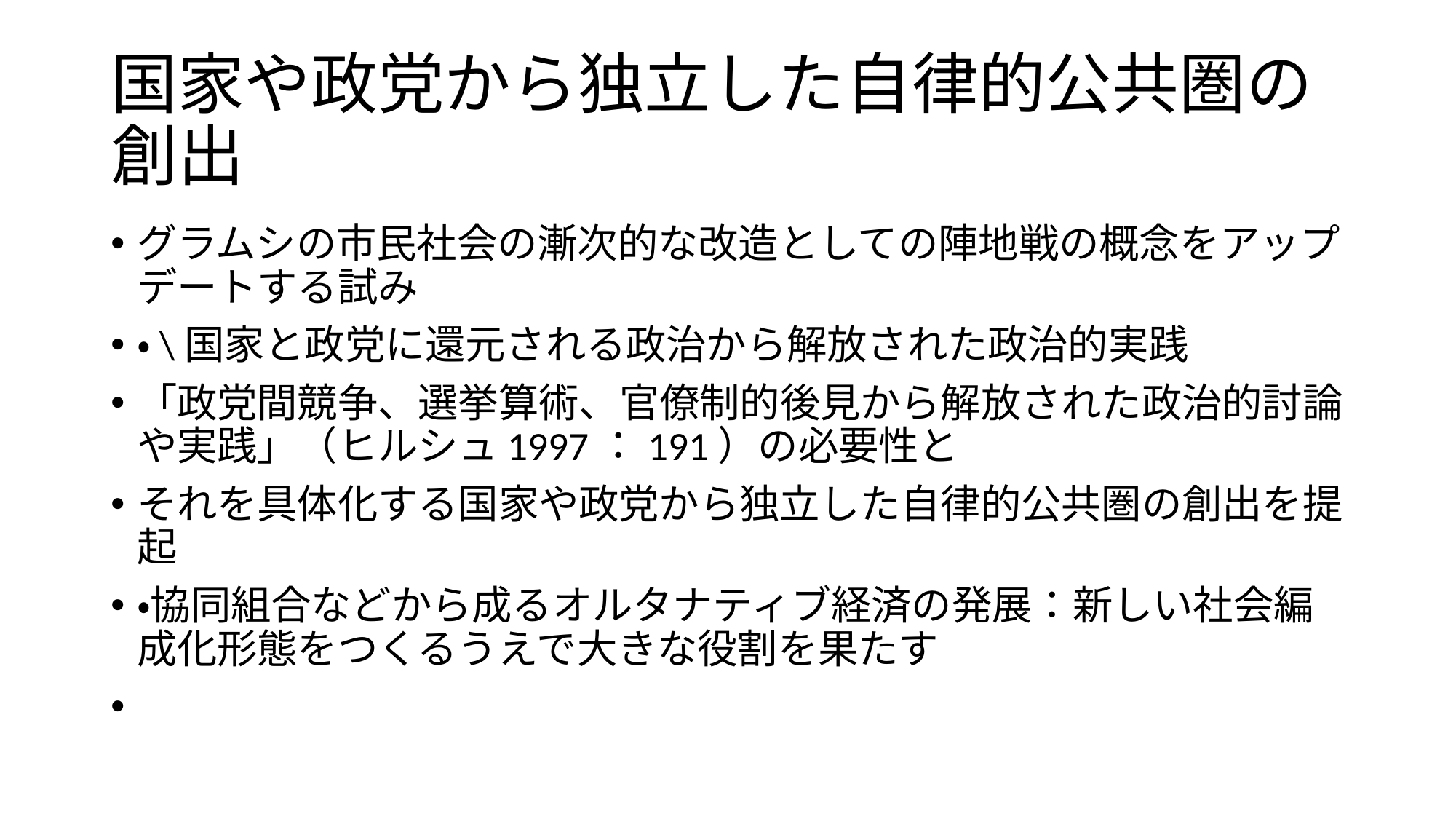

# 国家や政党から独立した自律的公共圏の創出
グラムシの市民社会の漸次的な改造としての陣地戦の概念をアップデートする試み
・\国家と政党に還元される政治から解放された政治的実践
「政党間競争、選挙算術、官僚制的後見から解放された政治的討論や実践」（ヒルシュ1997：191）の必要性と
それを具体化する国家や政党から独立した自律的公共圏の創出を提起
・協同組合などから成るオルタナティブ経済の発展：新しい社会編成化形態をつくるうえで大きな役割を果たす